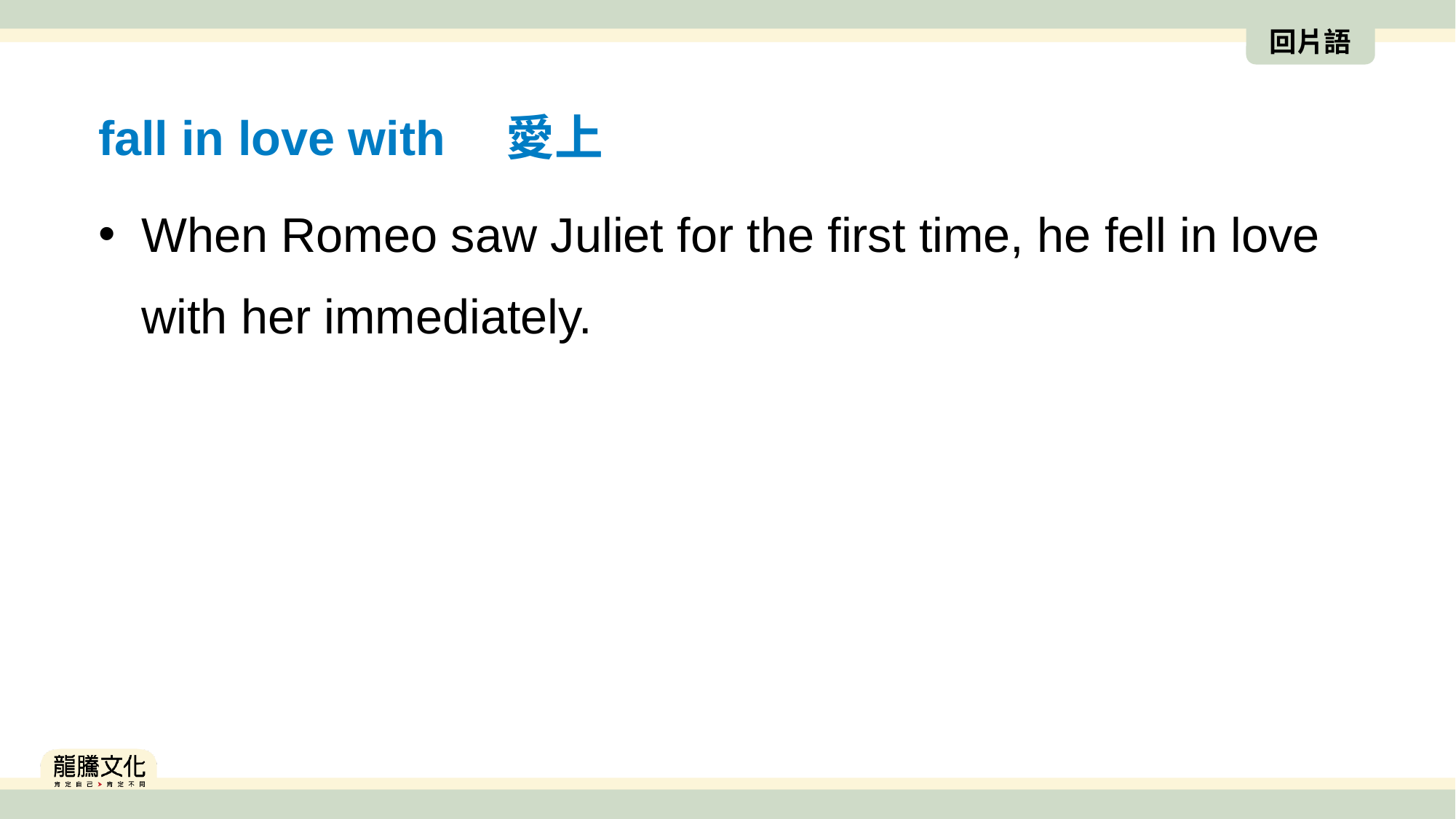

回片語
fall in love with　愛上
When Romeo saw Juliet for the first time, he fell in love with her immediately.